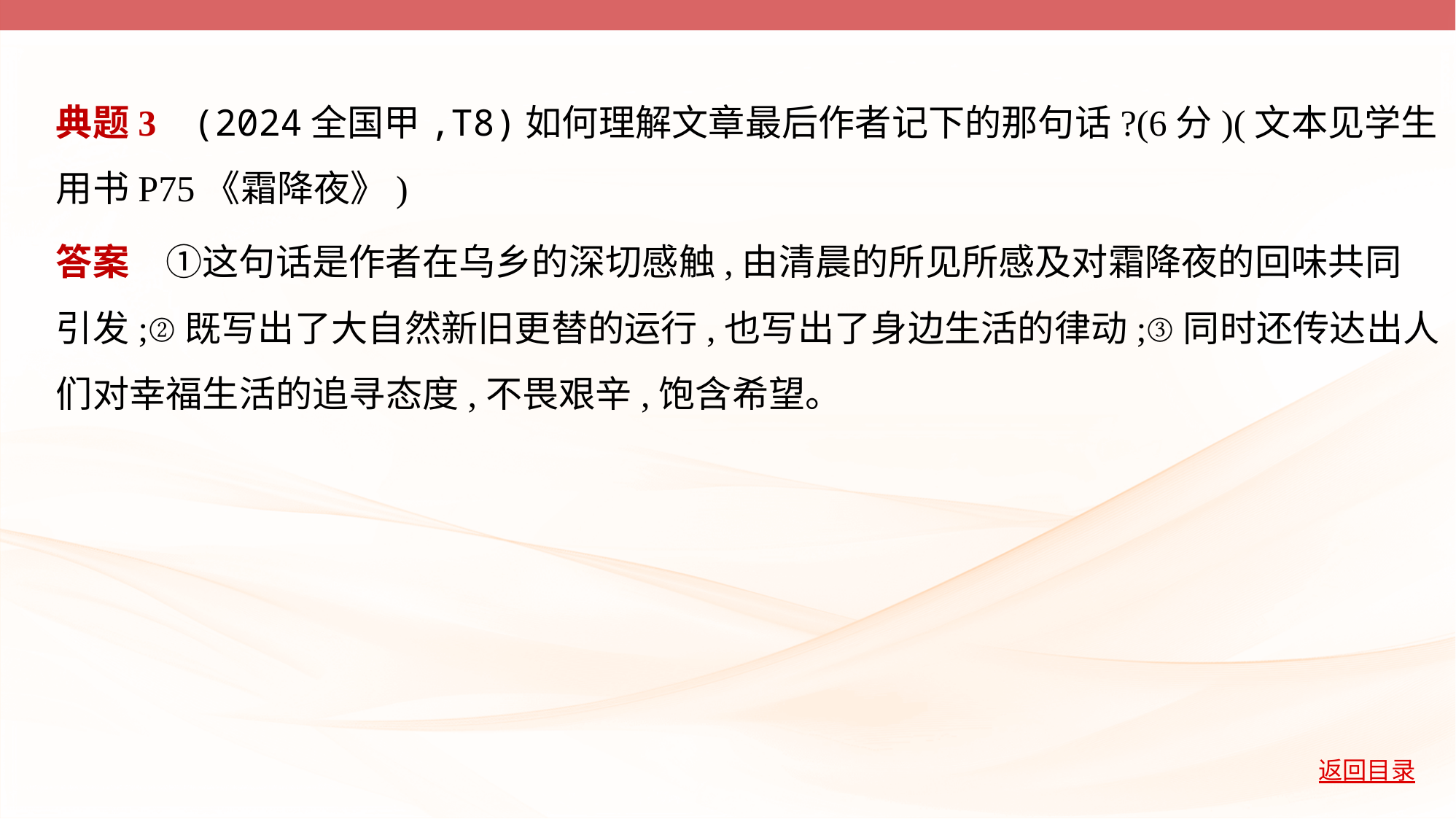

典题3    (2024全国甲,T8)如何理解文章最后作者记下的那句话?(6分)(文本见学生用书P75《霜降夜》)
答案　①这句话是作者在乌乡的深切感触,由清晨的所见所感及对霜降夜的回味共同
引发;②既写出了大自然新旧更替的运行,也写出了身边生活的律动;③同时还传达出人
们对幸福生活的追寻态度,不畏艰辛,饱含希望。